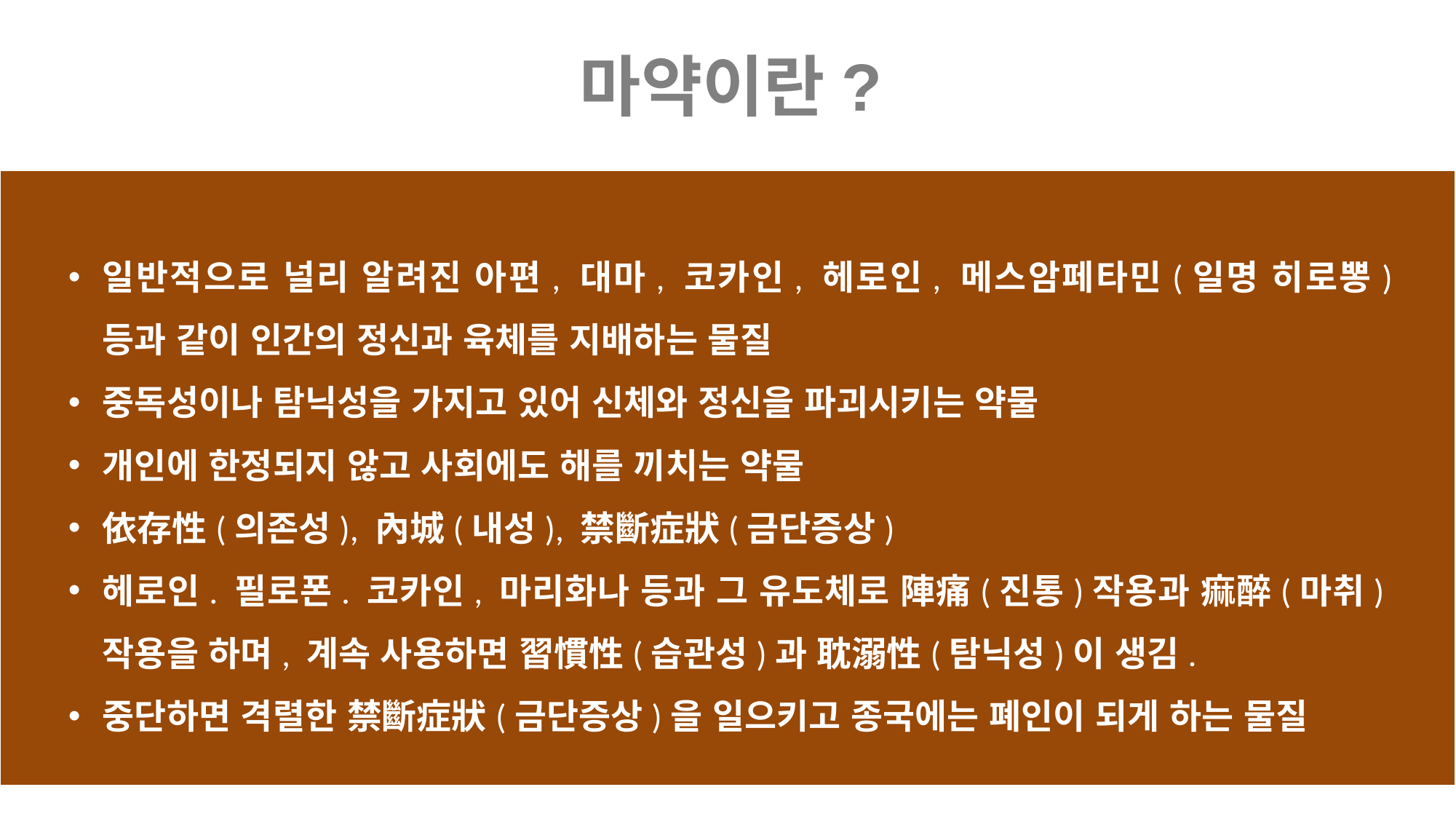

마약이란?

일반적으로 널리 알려진 아편, 대마, 코카인, 헤로인, 메스암페타민(일명 히로뽕) 등과 같이 인간의 정신과 육체를 지배하는 물질
중독성이나 탐닉성을 가지고 있어 신체와 정신을 파괴시키는 약물
개인에 한정되지 않고 사회에도 해를 끼치는 약물
依存性(의존성), 內城(내성), 禁斷症狀(금단증상)
헤로인. 필로폰. 코카인, 마리화나 등과 그 유도체로 陣痛(진통)작용과 痲醉(마취)작용을 하며, 계속 사용하면 習慣性(습관성)과 耽溺性(탐닉성)이 생김.
중단하면 격렬한 禁斷症狀(금단증상)을 일으키고 종국에는 폐인이 되게 하는 물질